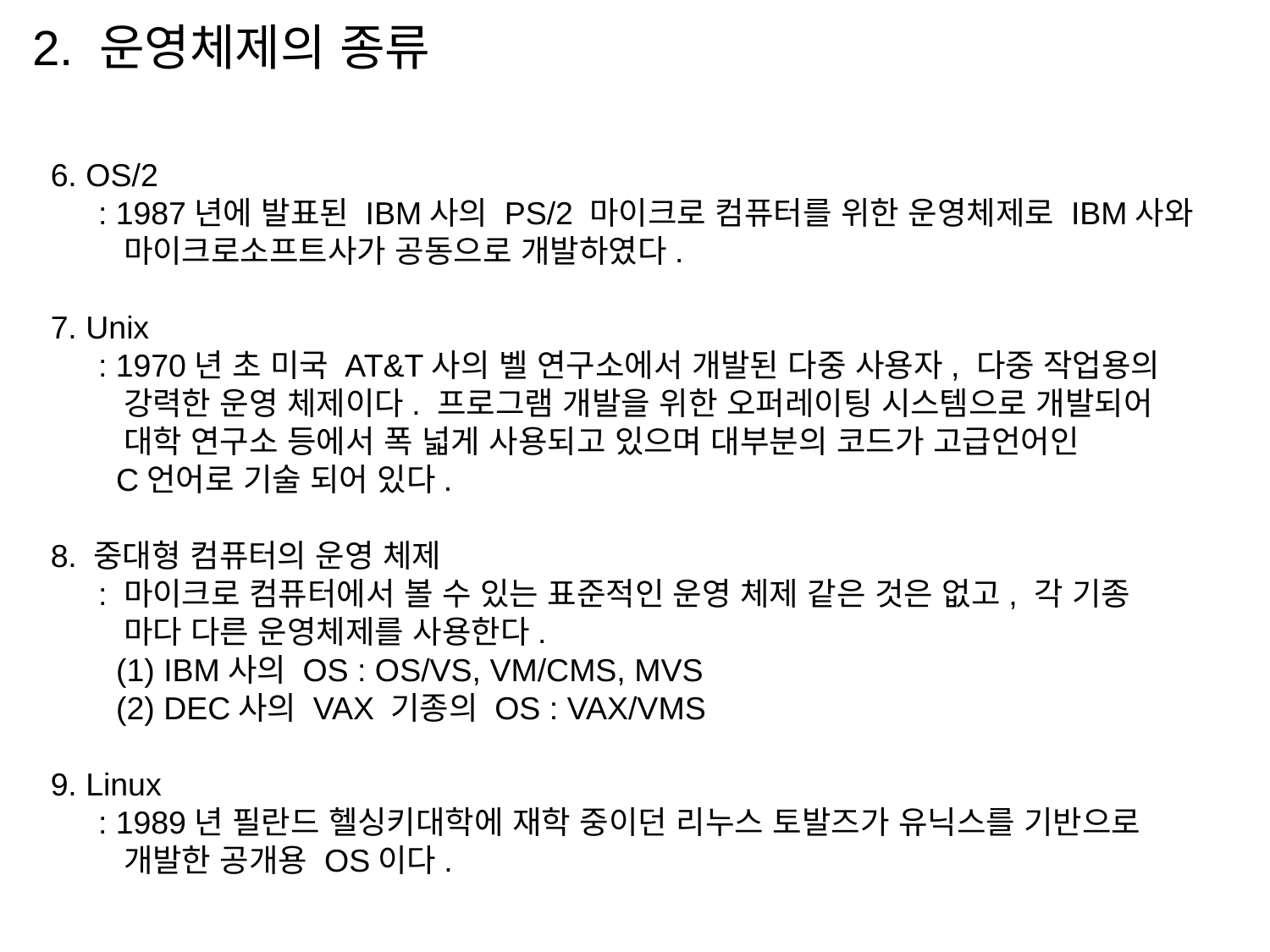

2. 운영체제의 종류
6. OS/2
	: 1987년에 발표된 IBM사의 PS/2 마이크로 컴퓨터를 위한 운영체제로 IBM사와
	  마이크로소프트사가 공동으로 개발하였다.

7. Unix
	: 1970년 초 미국 AT&T사의 벨 연구소에서 개발된 다중 사용자, 다중 작업용의
	  강력한 운영 체제이다. 프로그램 개발을 위한 오퍼레이팅 시스템으로 개발되어
	  대학 연구소 등에서 폭 넓게 사용되고 있으며 대부분의 코드가 고급언어인
	  C언어로 기술 되어 있다.

8. 중대형 컴퓨터의 운영 체제
	: 마이크로 컴퓨터에서 볼 수 있는 표준적인 운영 체제 같은 것은 없고, 각 기종
	  마다 다른 운영체제를 사용한다.
	  (1) IBM사의 OS : OS/VS, VM/CMS, MVS
	  (2) DEC사의 VAX 기종의 OS : VAX/VMS

9. Linux
	: 1989년 필란드 헬싱키대학에 재학 중이던 리누스 토발즈가 유닉스를 기반으로
	  개발한 공개용 OS이다.